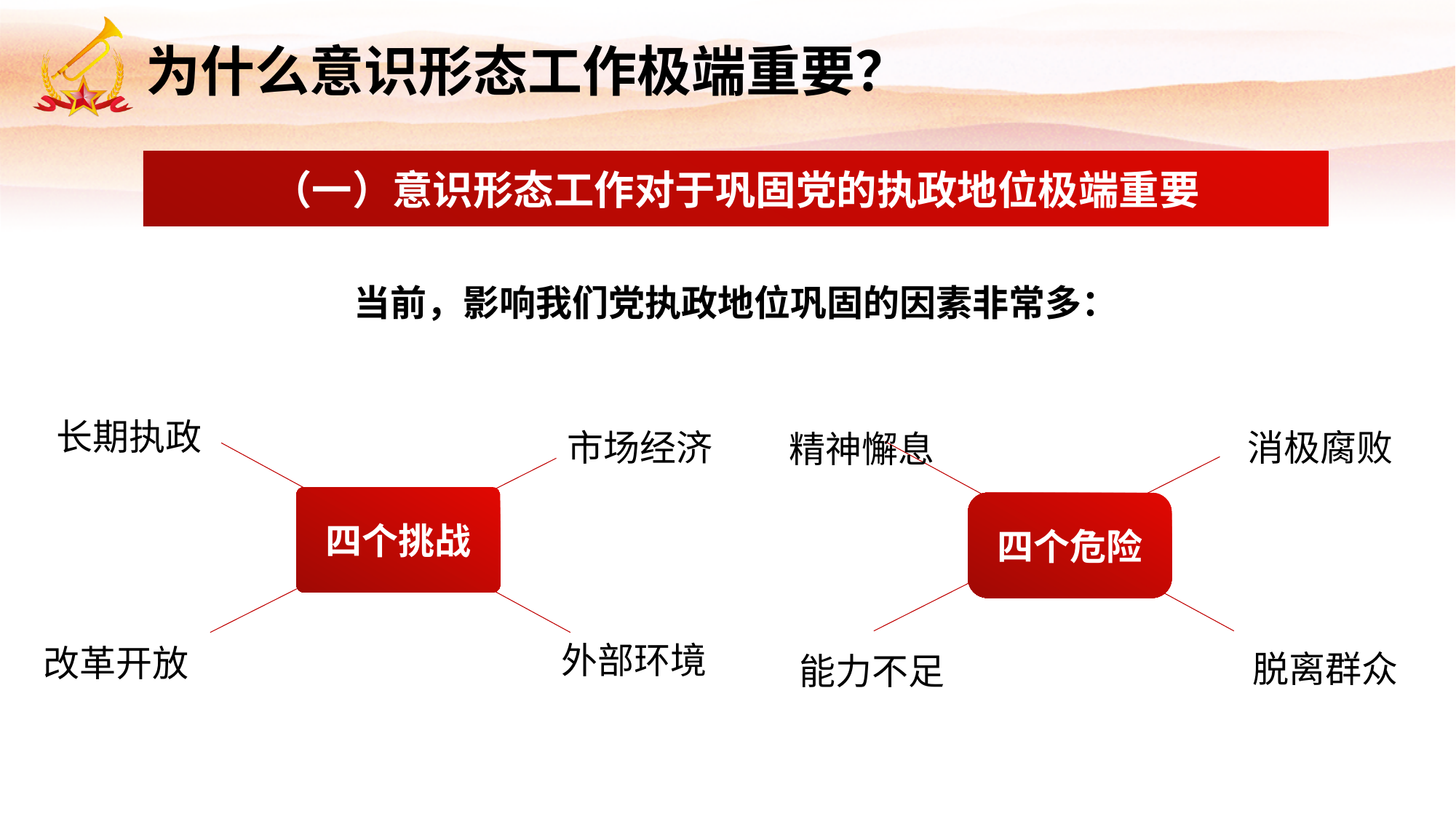

（一）意识形态工作对于巩固党的执政地位极端重要
当前，影响我们党执政地位巩固的因素非常多：
长期执政
市场经济
消极腐败
精神懈息
四个挑战
四个危险
外部环境
改革开放
脱离群众
能力不足